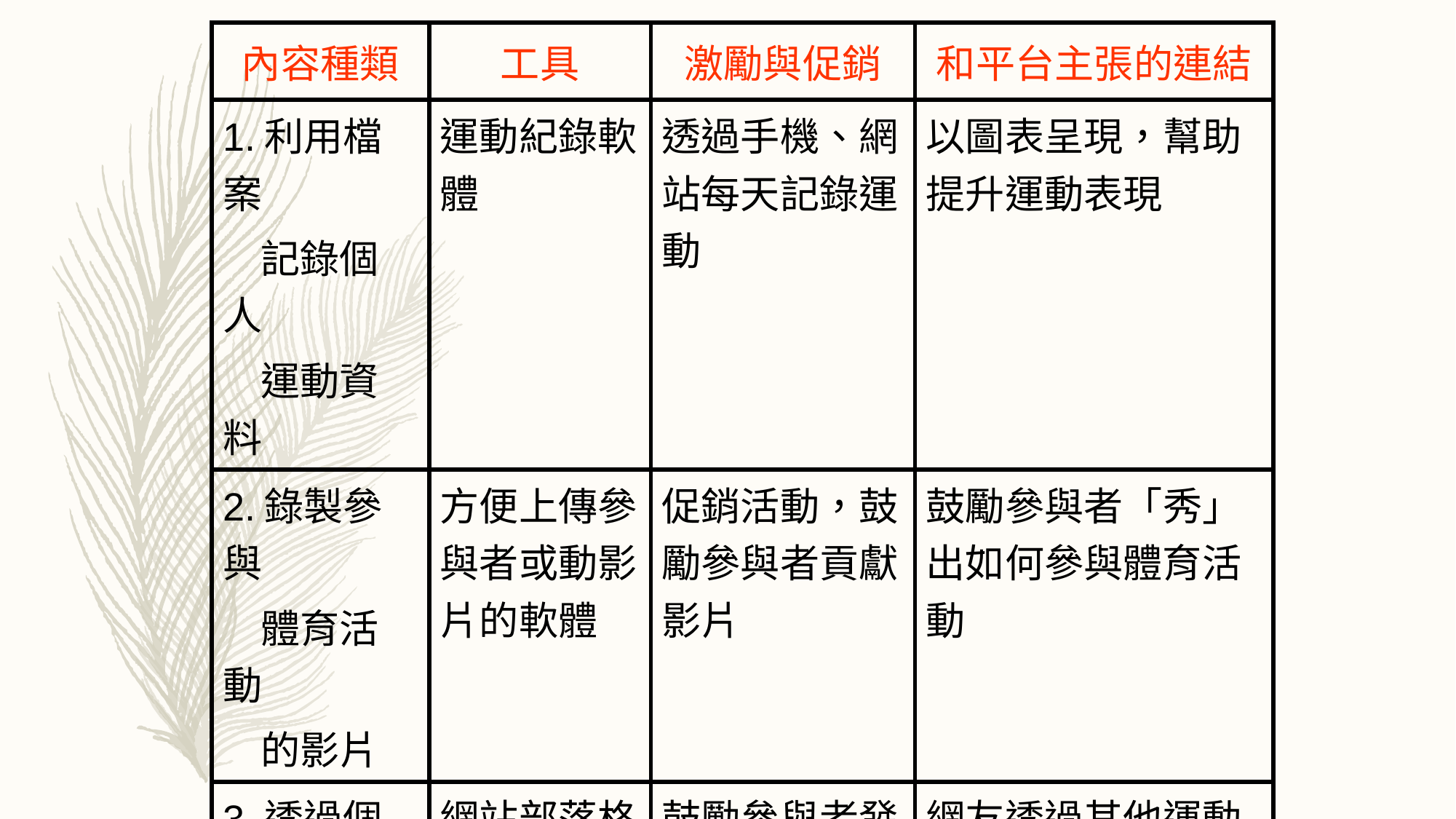

| 內容種類 | 工具 | 激勵與促銷 | 和平台主張的連結 |
| --- | --- | --- | --- |
| 1.利用檔案 記錄個人 運動資料 | 運動紀錄軟體 | 透過手機、網站每天記錄運動 | 以圖表呈現，幫助提升運動表現 |
| 2.錄製參與 體育活動 的影片 | 方便上傳參與者或動影片的軟體 | 促銷活動，鼓勵參與者貢獻影片 | 鼓勵參與者「秀」出如何參與體育活動 |
| 3.透過個人 部落格， 發表參與 者提升運 動表現的 秘訣 | 網站部落格工具 | 鼓勵參與者發表如何在某項運動領域提昇表現 | 網友透過其他運動員分享其他訓練與秘訣，獲得最好的建議 |